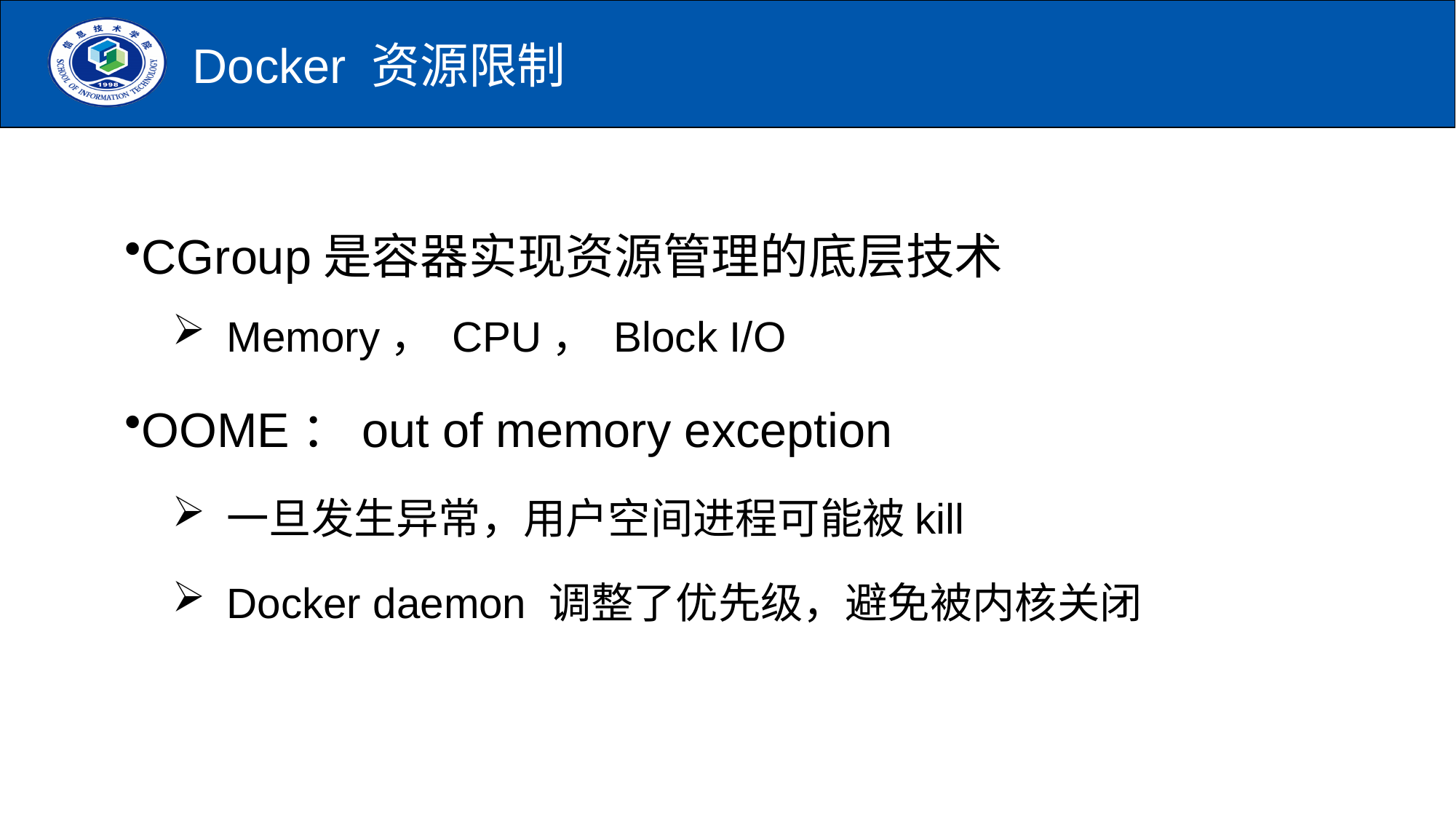

# Docker 资源限制
CGroup是容器实现资源管理的底层技术
Memory， CPU， Block I/O
OOME：out of memory exception
一旦发生异常，用户空间进程可能被kill
Docker daemon 调整了优先级，避免被内核关闭